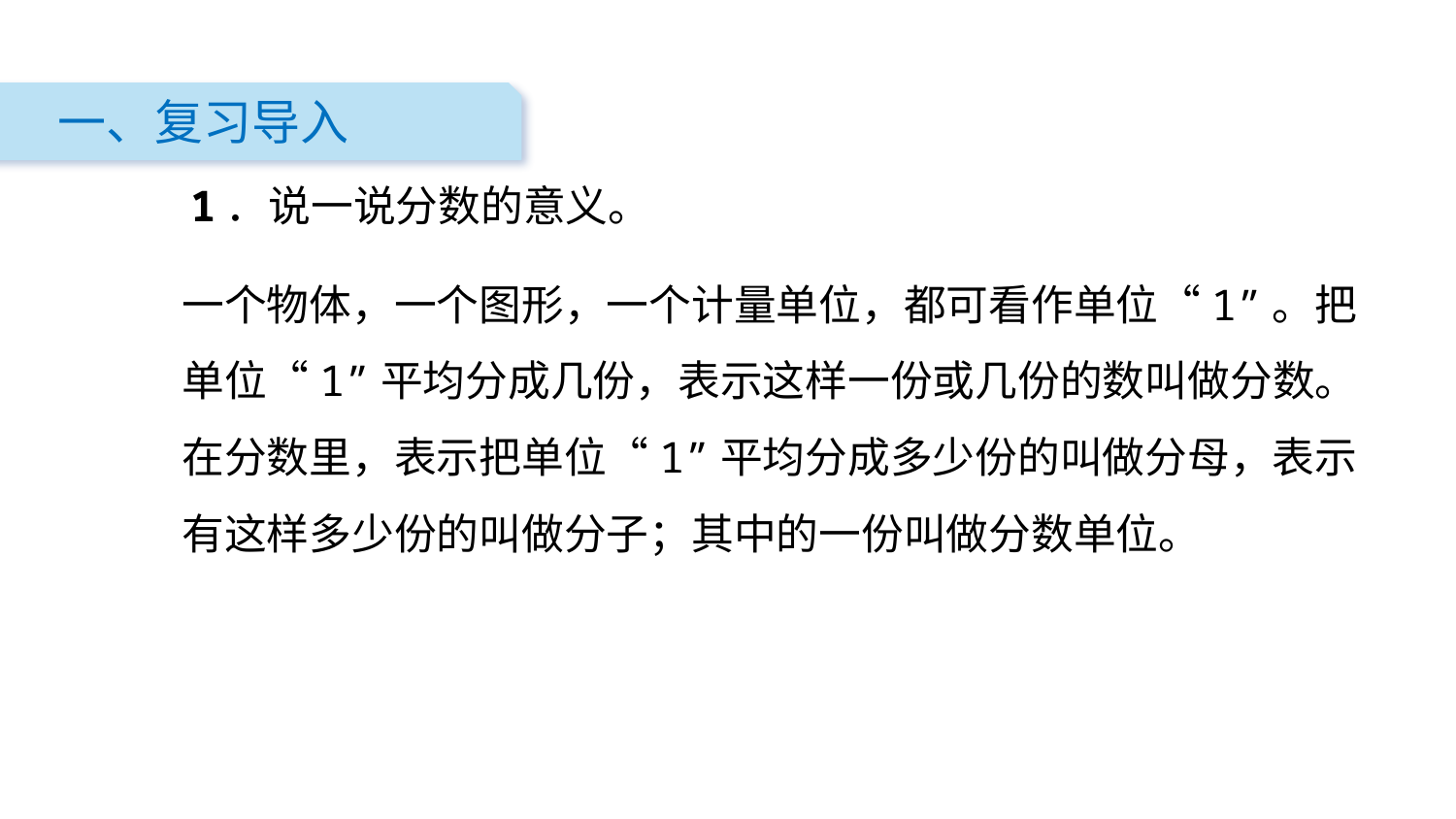

一、复习导入
1．说一说分数的意义。
一个物体，一个图形，一个计量单位，都可看作单位“1”。把单位“1”平均分成几份，表示这样一份或几份的数叫做分数。在分数里，表示把单位“1”平均分成多少份的叫做分母，表示有这样多少份的叫做分子；其中的一份叫做分数单位。